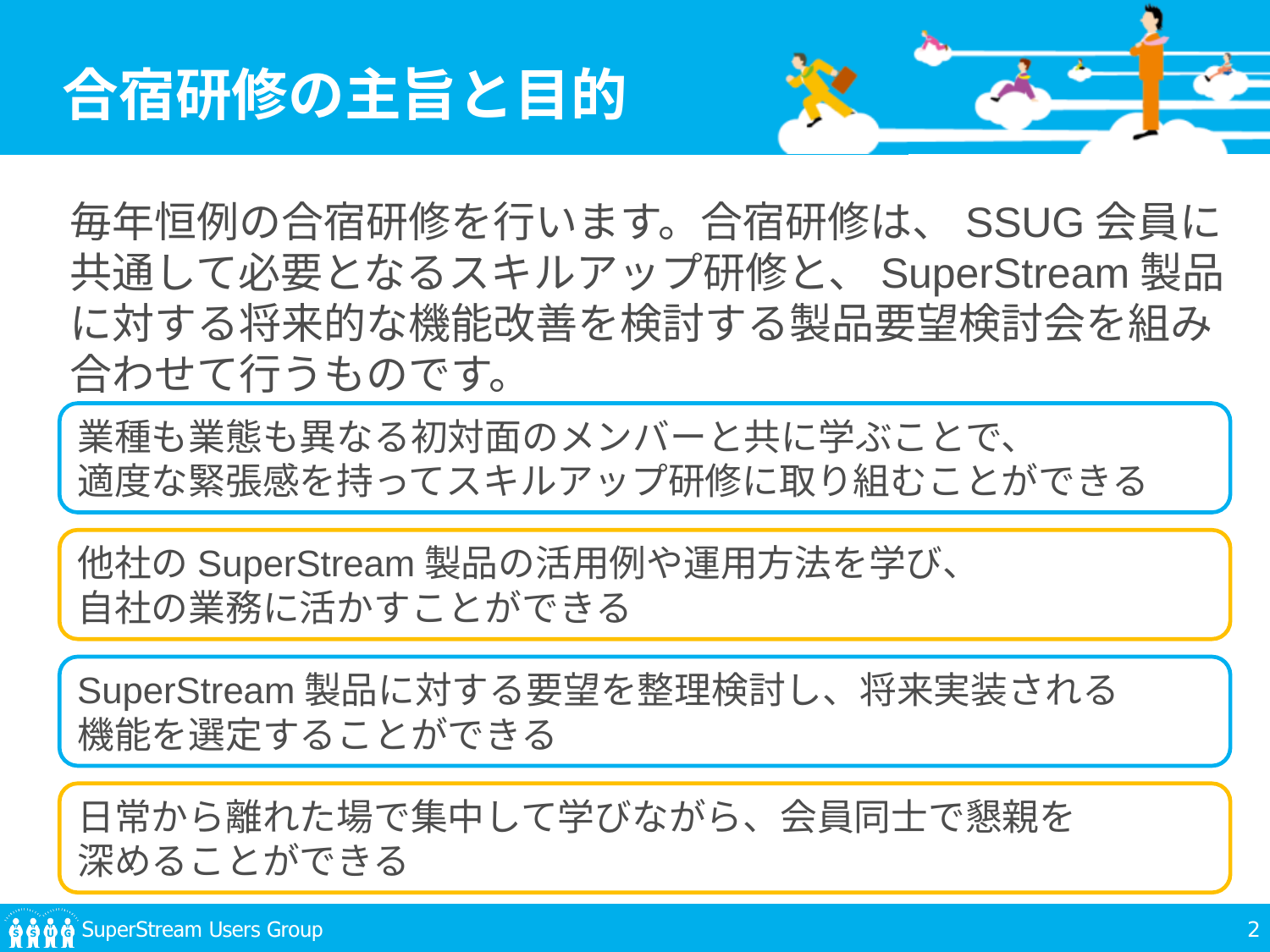

# 合宿研修の主旨と目的
毎年恒例の合宿研修を行います。合宿研修は、SSUG会員に共通して必要となるスキルアップ研修と、SuperStream製品に対する将来的な機能改善を検討する製品要望検討会を組み合わせて行うものです。
業種も業態も異なる初対面のメンバーと共に学ぶことで、
適度な緊張感を持ってスキルアップ研修に取り組むことができる
他社のSuperStream製品の活用例や運用方法を学び、
自社の業務に活かすことができる
SuperStream製品に対する要望を整理検討し、将来実装される
機能を選定することができる
日常から離れた場で集中して学びながら、会員同士で懇親を
深めることができる